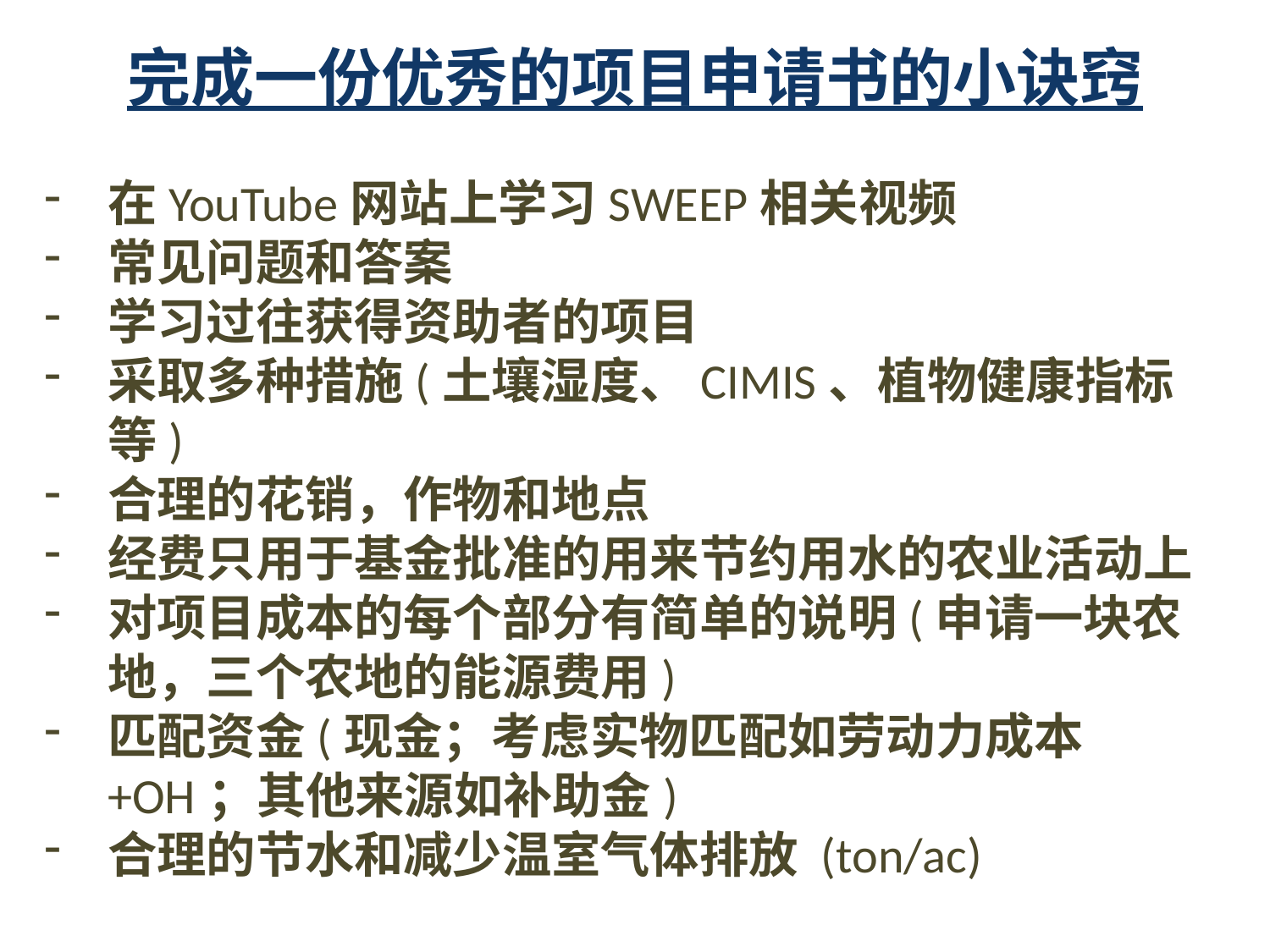

完成一份优秀的项目申请书的小诀窍

在YouTube网站上学习SWEEP相关视频
常见问题和答案
学习过往获得资助者的项目
采取多种措施(土壤湿度、CIMIS、植物健康指标等)
合理的花销，作物和地点
经费只用于基金批准的用来节约用水的农业活动上
对项目成本的每个部分有简单的说明(申请一块农地，三个农地的能源费用)
匹配资金(现金；考虑实物匹配如劳动力成本+OH；其他来源如补助金)
合理的节水和减少温室气体排放 (ton/ac)